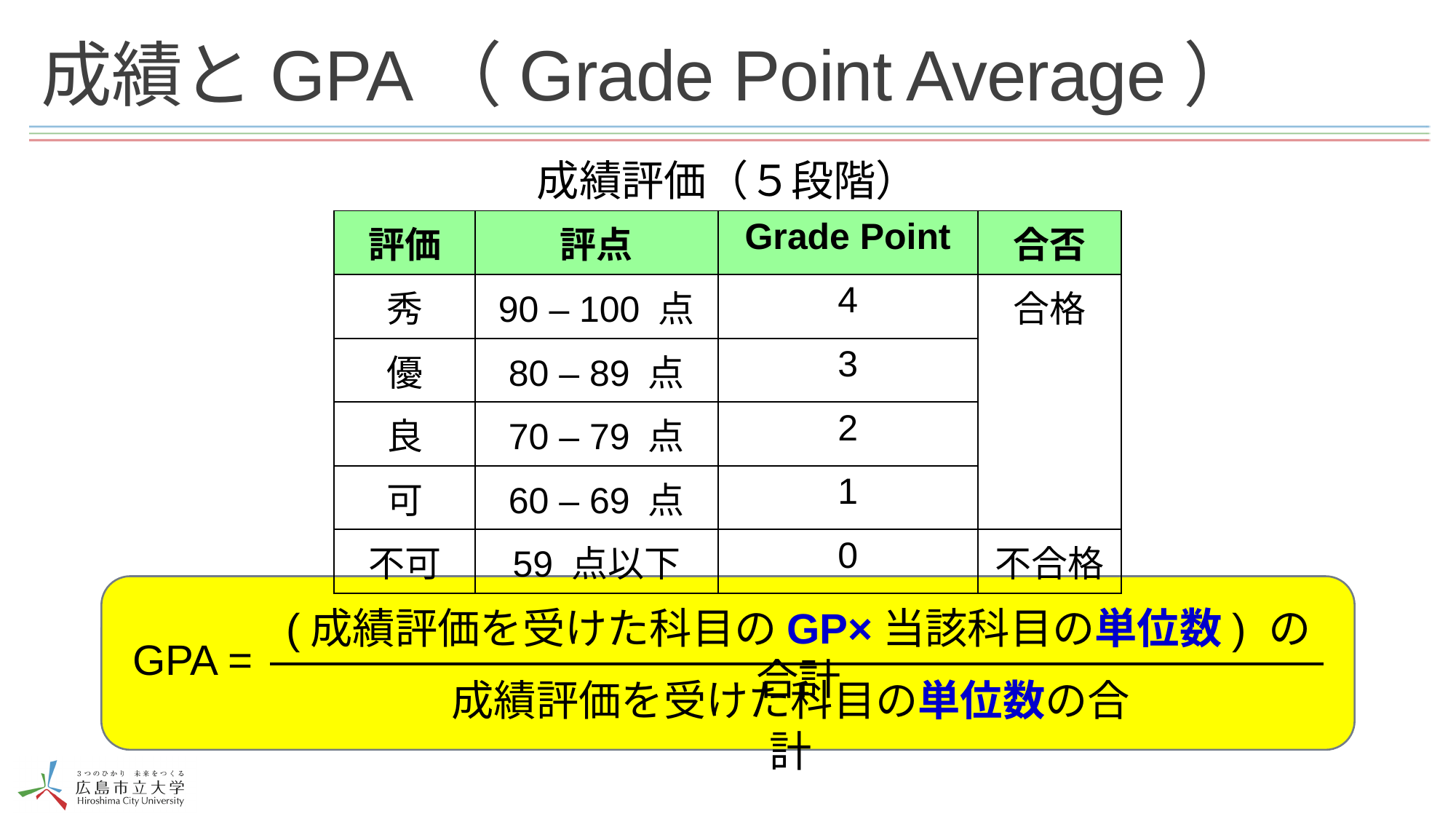

# 成績とGPA（Grade Point Average）
成績評価（５段階）
| 評価 | 評点 | Grade Point | 合否 |
| --- | --- | --- | --- |
| 秀 | 90 – 100 点 | 4 | 合格 |
| 優 | 80 – 89 点 | 3 |  |
| 良 | 70 – 79 点 | 2 |  |
| 可 | 60 – 69 点 | 1 |  |
| 不可 | 59 点以下 | 0 | 不合格 |

(成績評価を受けた科目のGP×当該科目の単位数) の合計
GPA =
成績評価を受けた科目の単位数の合計